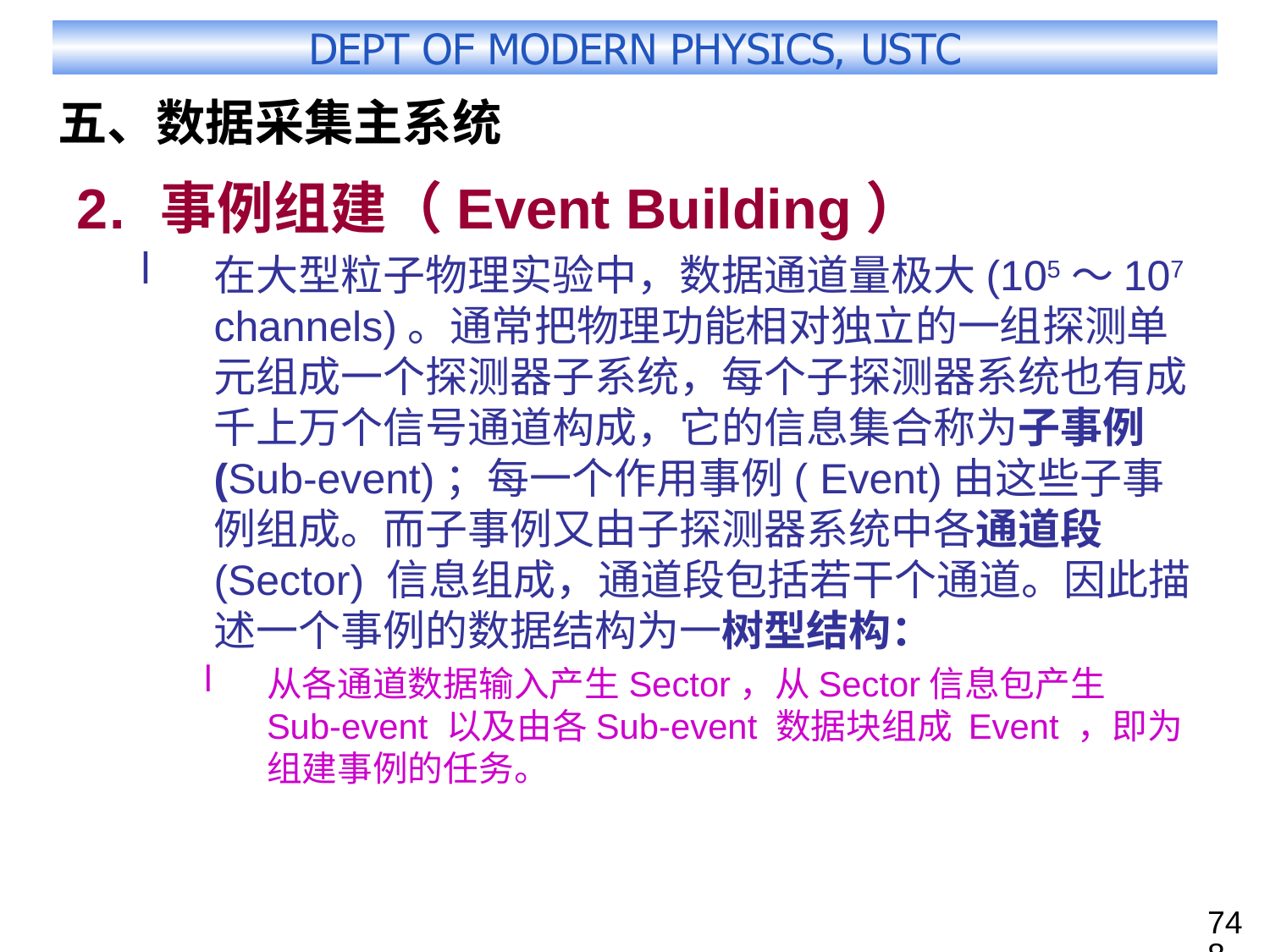

# 五、数据采集主系统
事例组建（Event Building）
在大型粒子物理实验中，数据通道量极大(105～107 channels)。通常把物理功能相对独立的一组探测单元组成一个探测器子系统，每个子探测器系统也有成千上万个信号通道构成，它的信息集合称为子事例(Sub-event)；每一个作用事例( Event)由这些子事例组成。而子事例又由子探测器系统中各通道段(Sector) 信息组成，通道段包括若干个通道。因此描述一个事例的数据结构为一树型结构：
从各通道数据输入产生Sector，从Sector信息包产生 Sub-event 以及由各Sub-event 数据块组成 Event ，即为组建事例的任务。
748